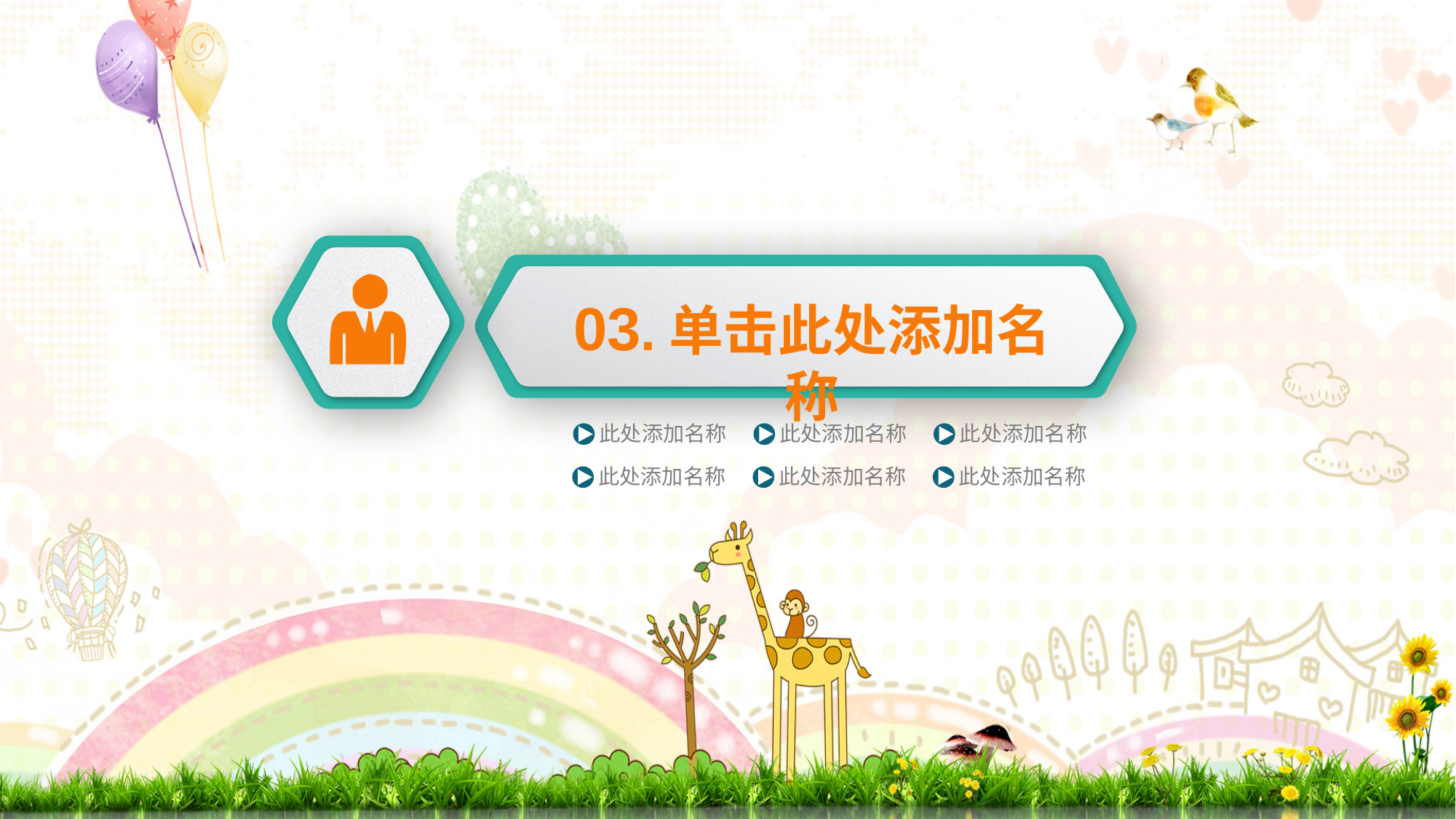

03.单击此处添加名称
此处添加名称

此处添加名称

此处添加名称

此处添加名称

此处添加名称

此处添加名称